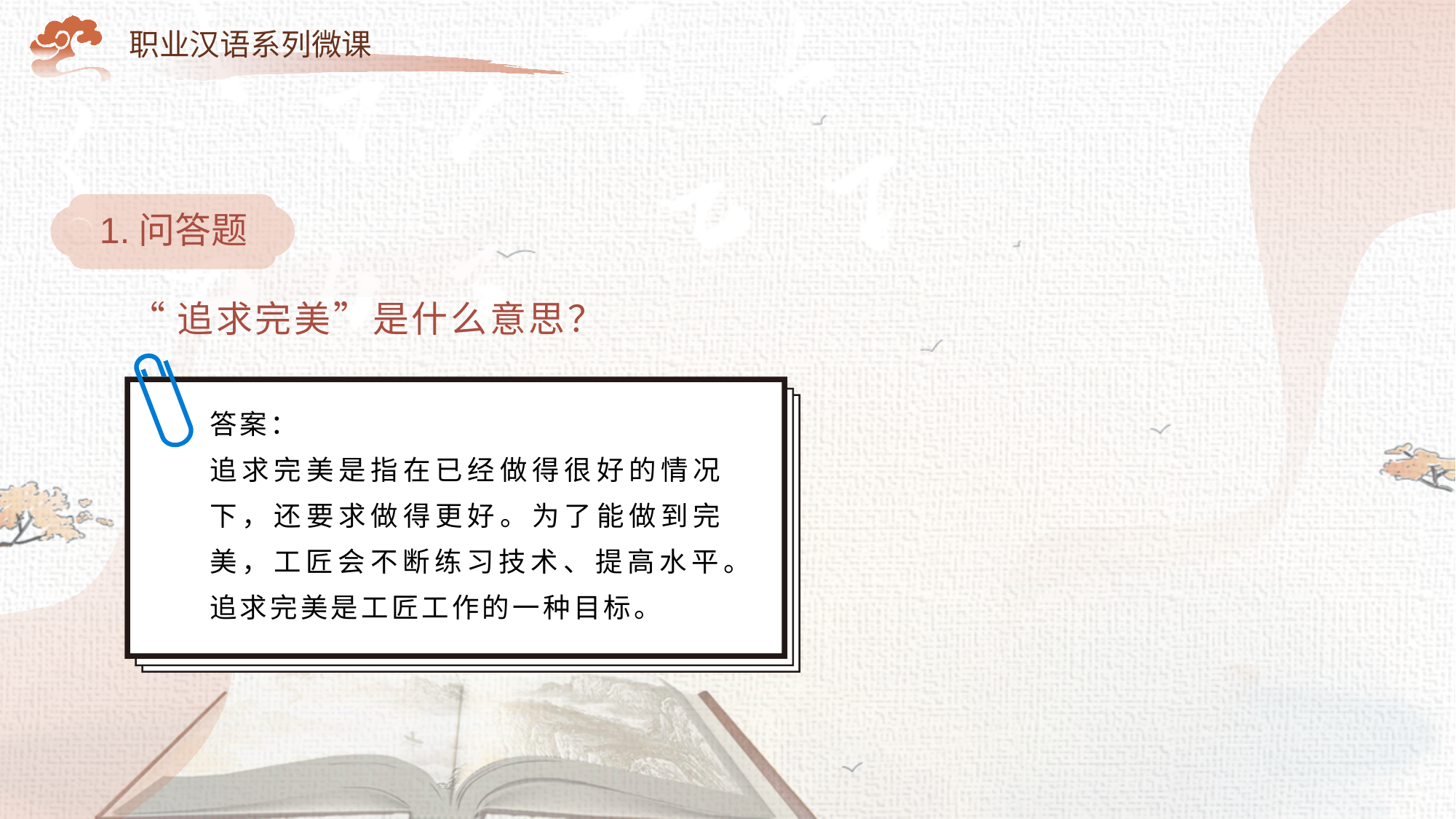

职业汉语系列微课

1.问答题
“追求完美”是什么意思？

答案：
追求完美是指在已经做得很好的情况下，还要求做得更好。为了能做到完美，工匠会不断练习技术、提高水平。追求完美是工匠工作的一种目标。